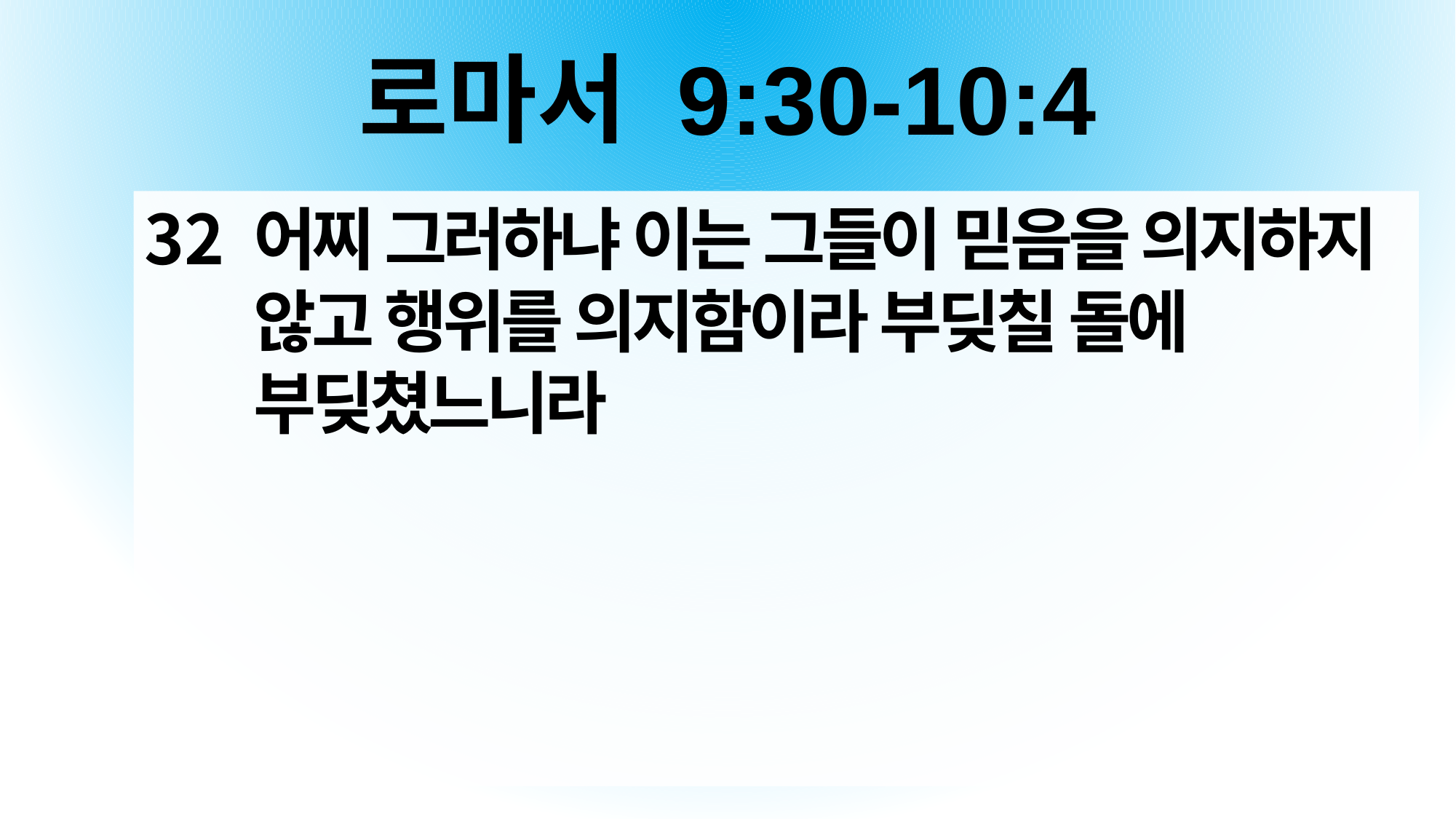

# 로마서 9:30-10:4
어찌 그러하냐 이는 그들이 믿음을 의지하지 않고 행위를 의지함이라 부딪칠 돌에 부딪쳤느니라